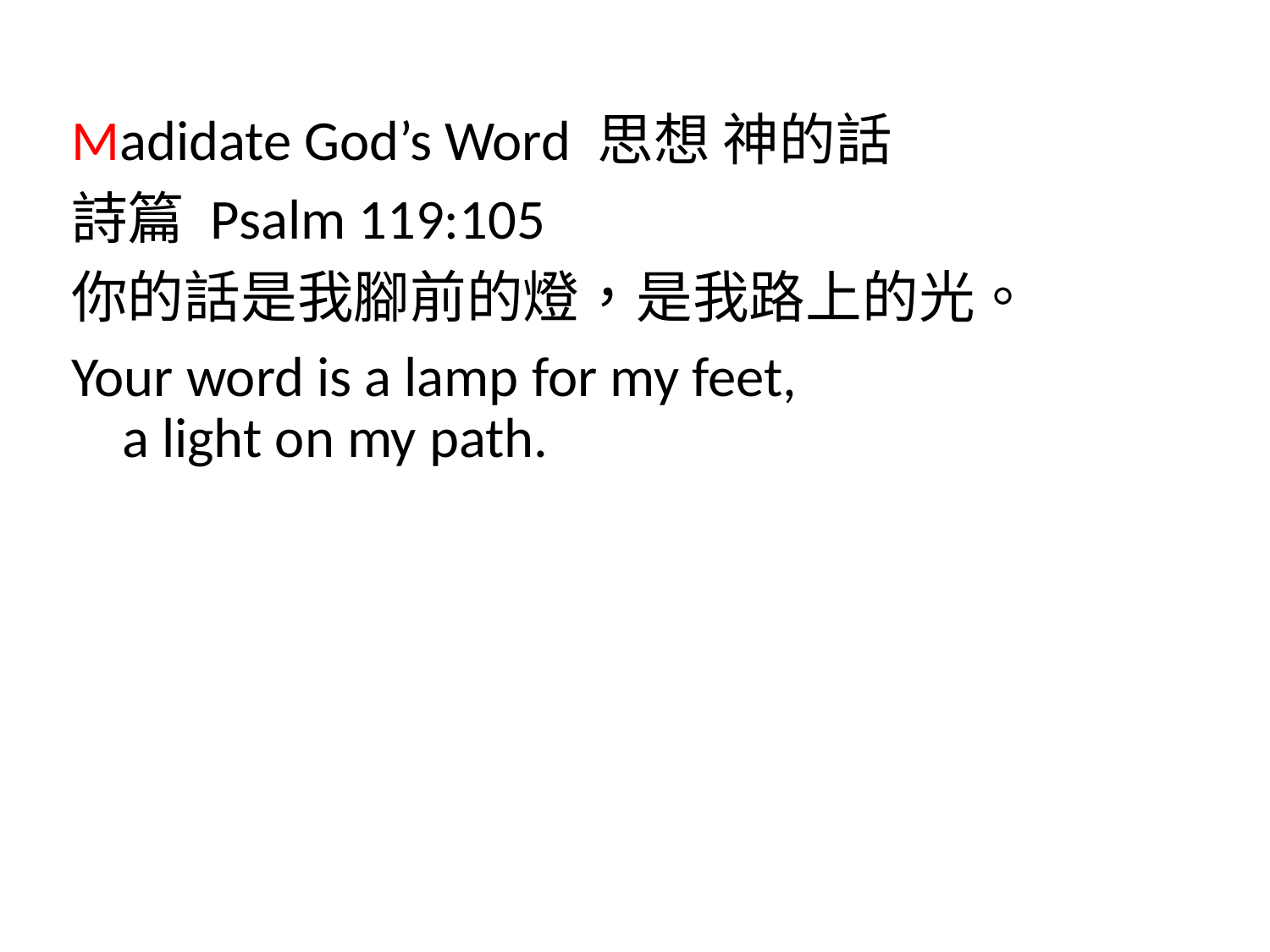

Madidate God’s Word 思想 神的話
詩篇 Psalm 119:105
你的話是我腳前的燈，是我路上的光。
Your word is a lamp for my feet,
    a light on my path.